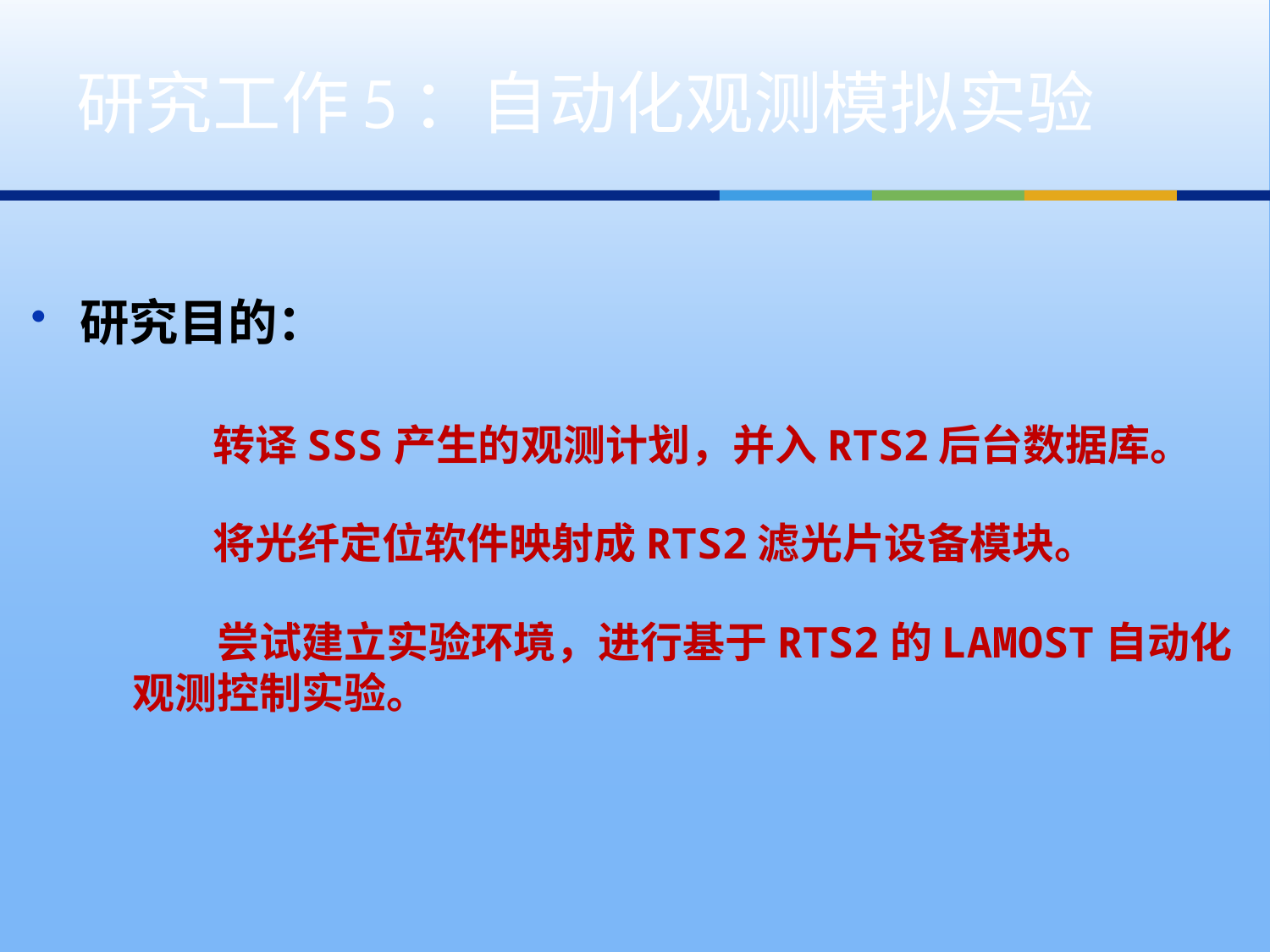

# 研究工作5：自动化观测模拟实验

研究目的：

转译SSS产生的观测计划，并入RTS2后台数据库。

将光纤定位软件映射成RTS2滤光片设备模块。

尝试建立实验环境，进行基于RTS2的LAMOST自动化观测控制实验。